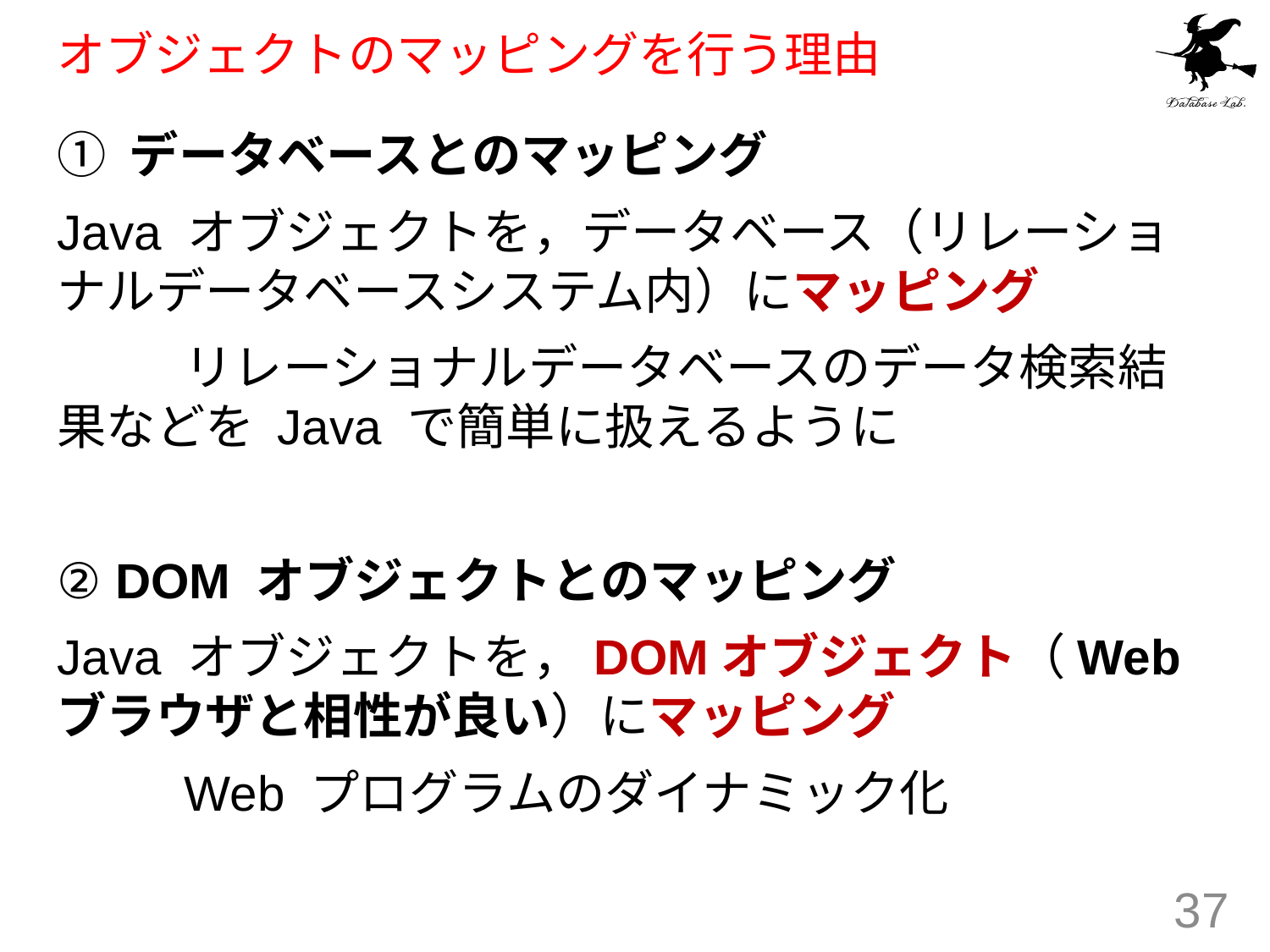

# オブジェクトのマッピングを行う理由
① データベースとのマッピング
Java オブジェクトを，データベース（リレーショナルデータベースシステム内）にマッピング
	リレーショナルデータベースのデータ検索結	果などを Java で簡単に扱えるように

② DOM オブジェクトとのマッピング
Java オブジェクトを，DOMオブジェクト（Web ブラウザと相性が良い）にマッピング
	Web プログラムのダイナミック化
37